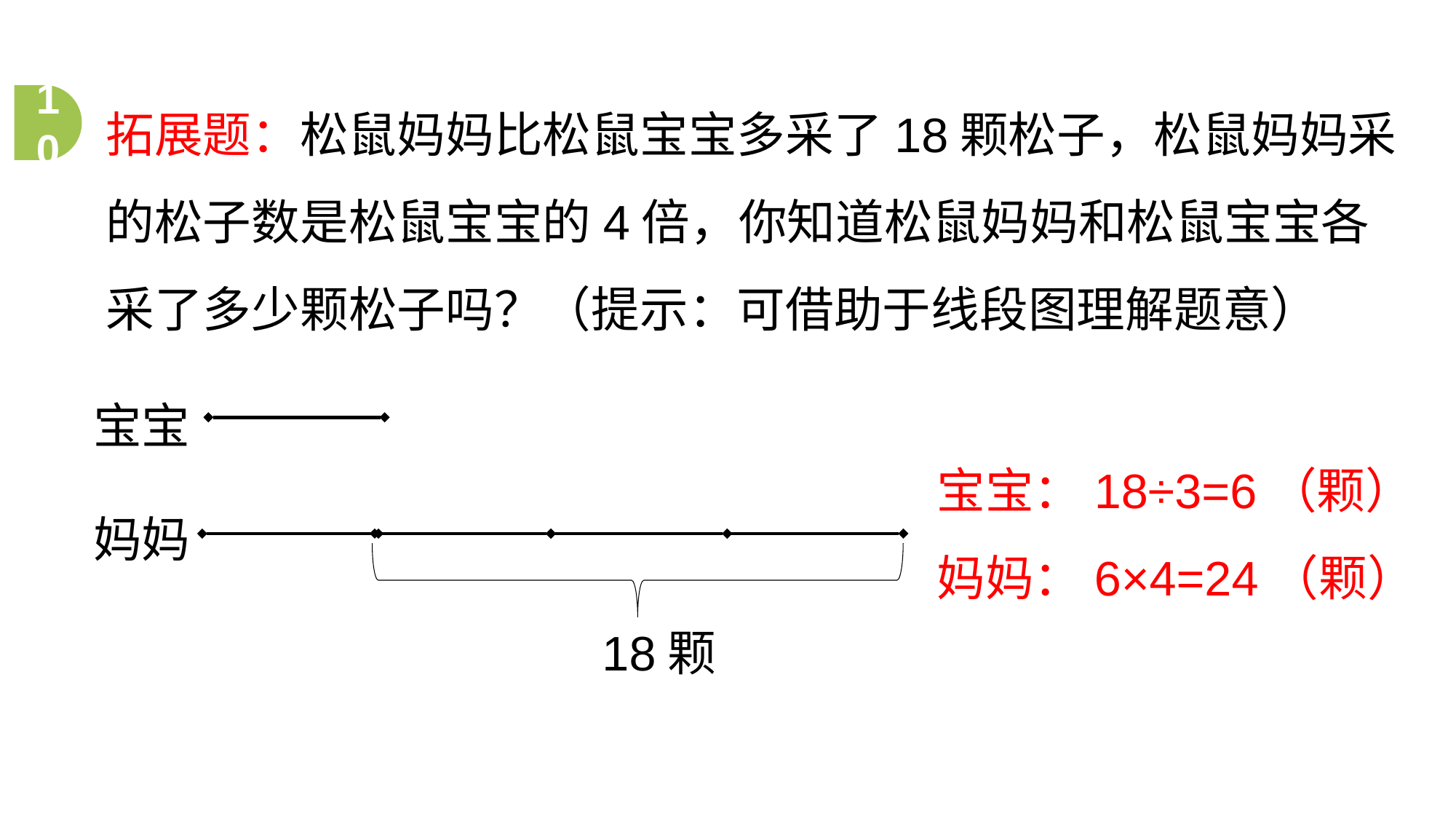

拓展题：松鼠妈妈比松鼠宝宝多采了18颗松子，松鼠妈妈采的松子数是松鼠宝宝的4倍，你知道松鼠妈妈和松鼠宝宝各采了多少颗松子吗？（提示：可借助于线段图理解题意）
10

宝宝
宝宝：18÷3=6（颗）
妈妈：6×4=24（颗）

妈妈
18颗